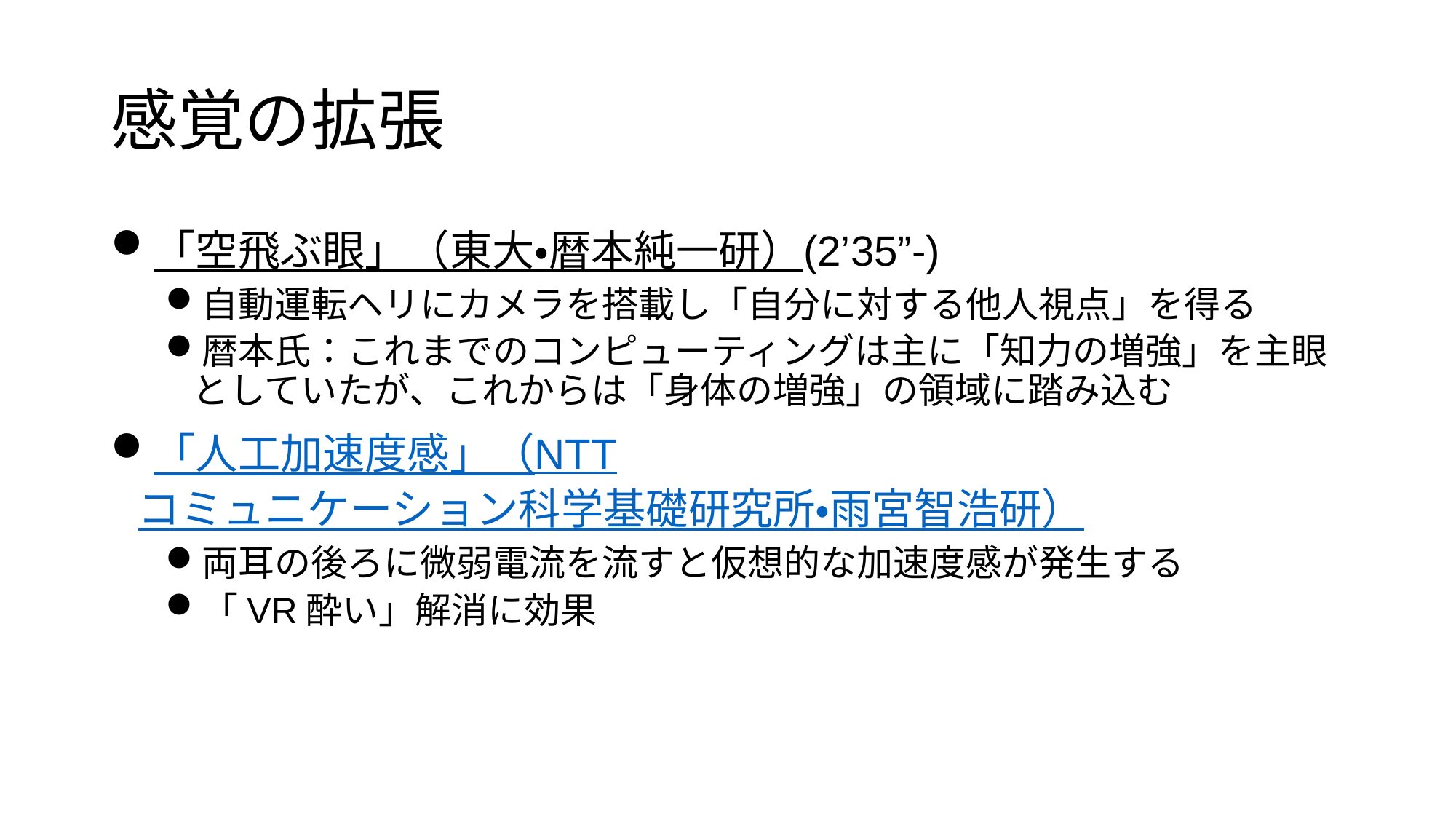

# 感覚の拡張
「空飛ぶ眼」（東大・暦本純一研）(2’35”-)
自動運転ヘリにカメラを搭載し「自分に対する他人視点」を得る
暦本氏：これまでのコンピューティングは主に「知力の増強」を主眼としていたが、これからは「身体の増強」の領域に踏み込む
「人工加速度感」（NTTコミュニケーション科学基礎研究所・雨宮智浩研）
両耳の後ろに微弱電流を流すと仮想的な加速度感が発生する
「VR酔い」解消に効果